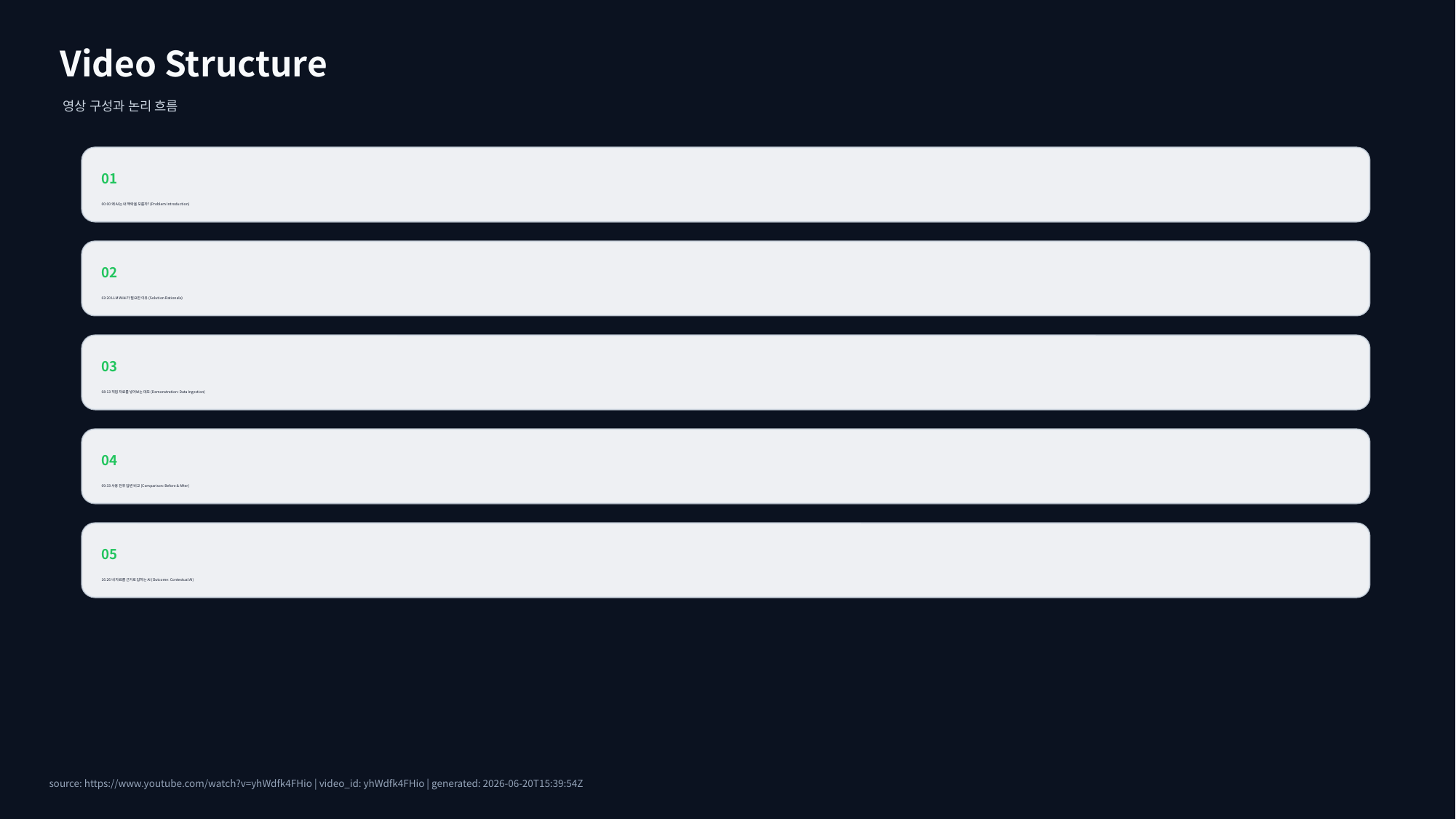

Video Structure
영상 구성과 논리 흐름

01
00:00 왜 AI는 내 맥락을 모를까? (Problem Introduction)

02
03:20 LLM Wiki가 필요한 이유 (Solution Rationale)

03
08:13 직접 자료를 넣어보는 데모 (Demonstration: Data Ingestion)

04
09:33 사용 전후 답변 비교 (Comparison: Before & After)

05
16:26 내 자료를 근거로 답하는 AI (Outcome: Contextual AI)
source: https://www.youtube.com/watch?v=yhWdfk4FHio | video_id: yhWdfk4FHio | generated: 2026-06-20T15:39:54Z